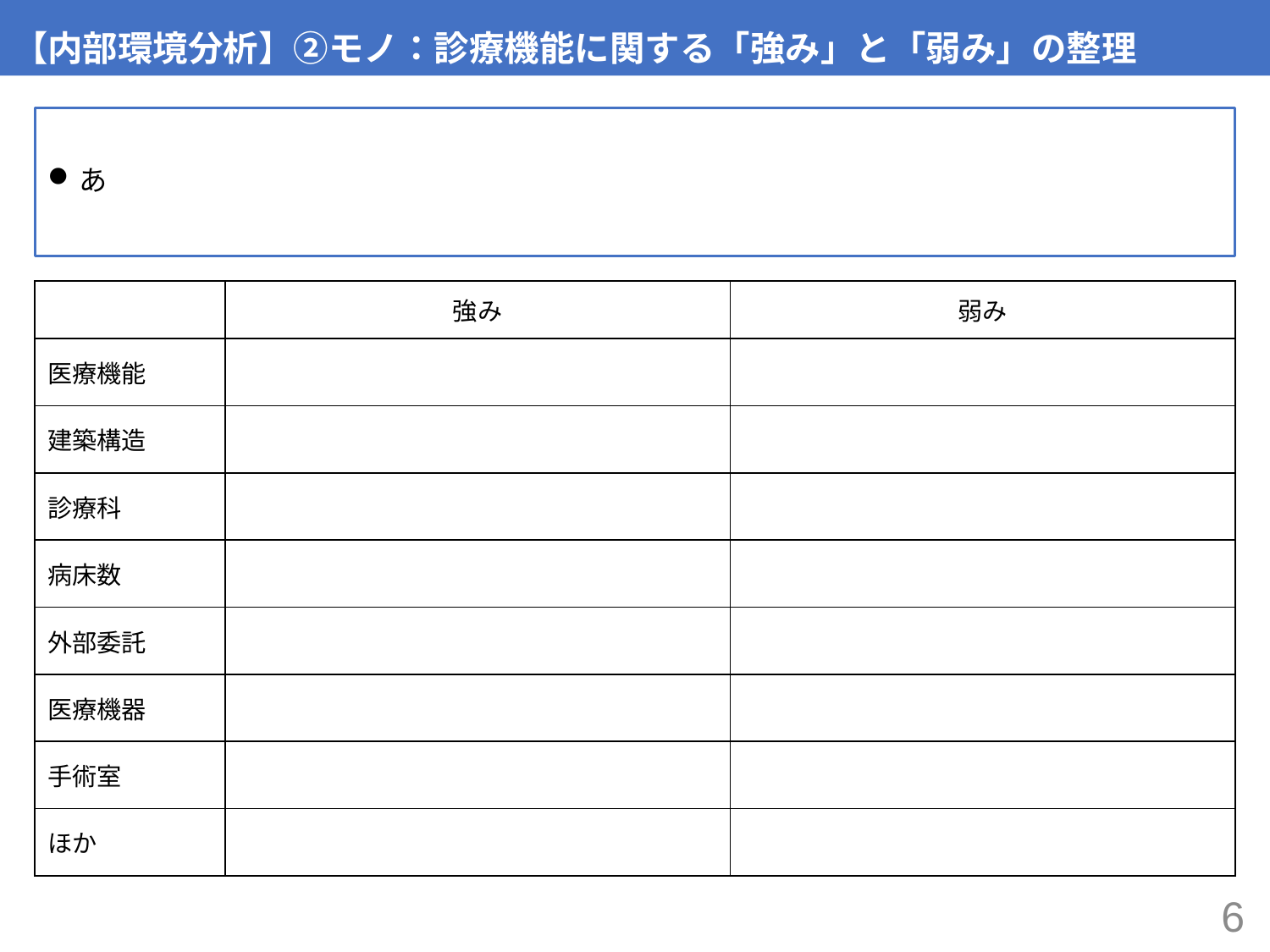

# 【内部環境分析】②モノ：診療機能に関する「強み」と「弱み」の整理
あ
|  | 強み | 弱み |
| --- | --- | --- |
| 医療機能 |  |  |
| 建築構造 |  |  |
| 診療科 |  |  |
| 病床数 |  |  |
| 外部委託 |  |  |
| 医療機器 |  |  |
| 手術室 |  |  |
| ほか |  |  |
6